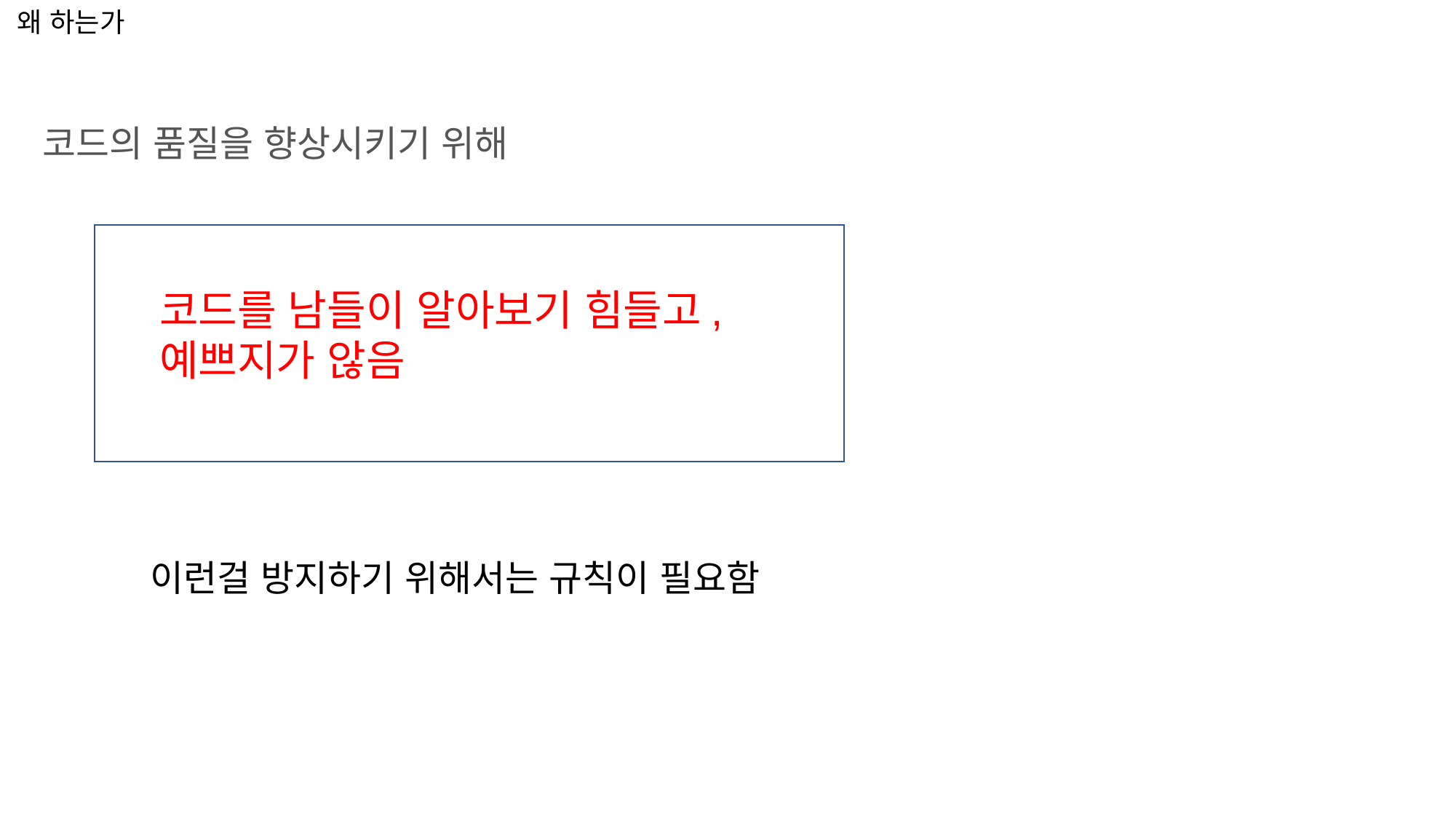

왜 하는가
코드의 품질을 향상시키기 위해

혼자 개발하다 보면 겹치는 코드가 생깁니다.
코드를 남들이 알아보기 힘들고,
예쁘지가 않음
변수명을 대충짓게 됨
코드의 직관성이 떨어짐
이런걸 방지하기 위해서는 규칙이 필요함